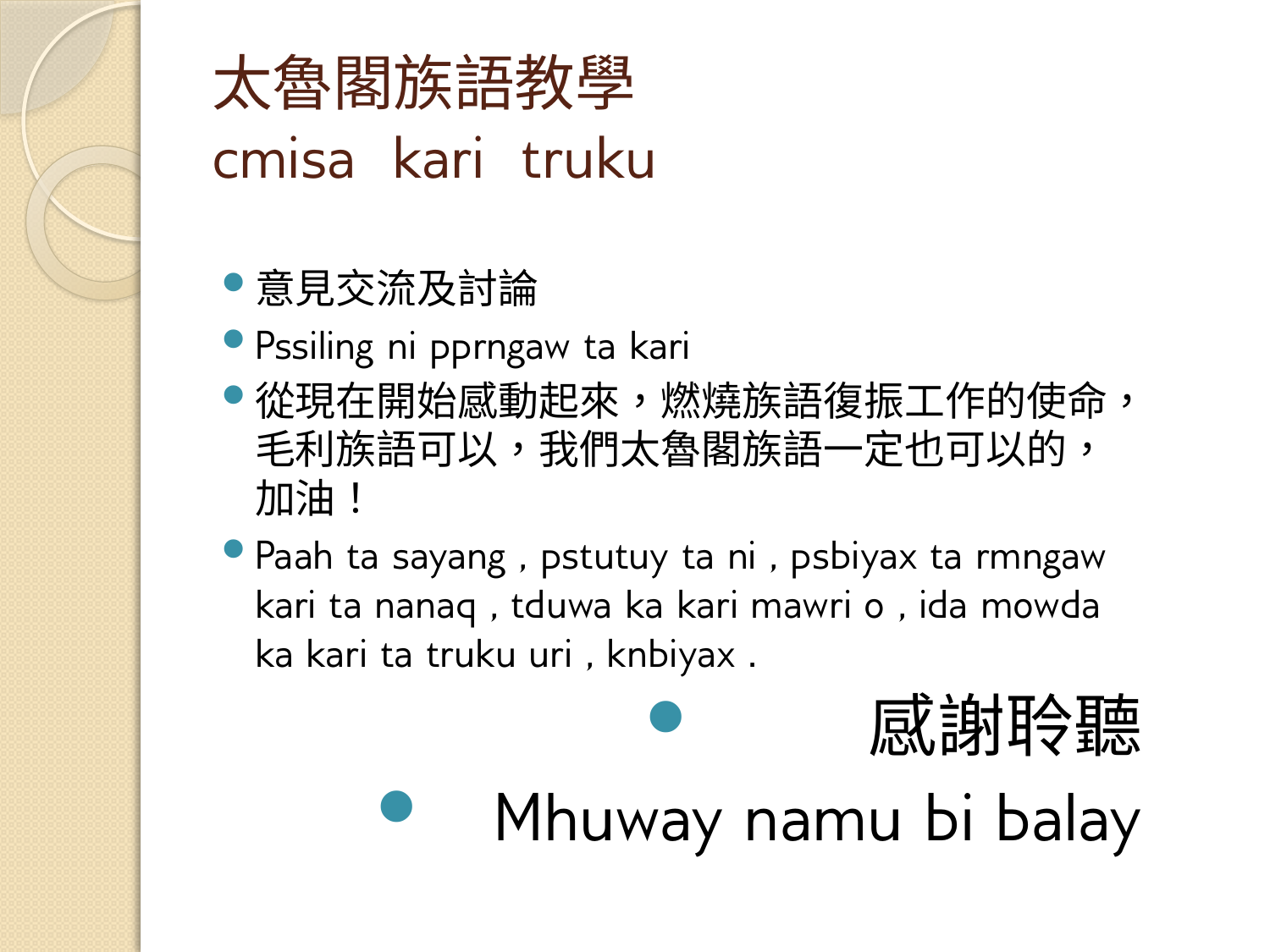

# 太魯閣族語教學 cmisa  kari  truku
意見交流及討論
Pssiling ni pprngaw ta kari
從現在開始感動起來，燃燒族語復振工作的使命，毛利族語可以，我們太魯閣族語一定也可以的，加油！
Paah ta sayang , pstutuy ta ni , psbiyax ta rmngaw kari ta nanaq , tduwa ka kari mawri o , ida mowda ka kari ta truku uri , knbiyax .
感謝聆聽
Mhuway namu bi balay